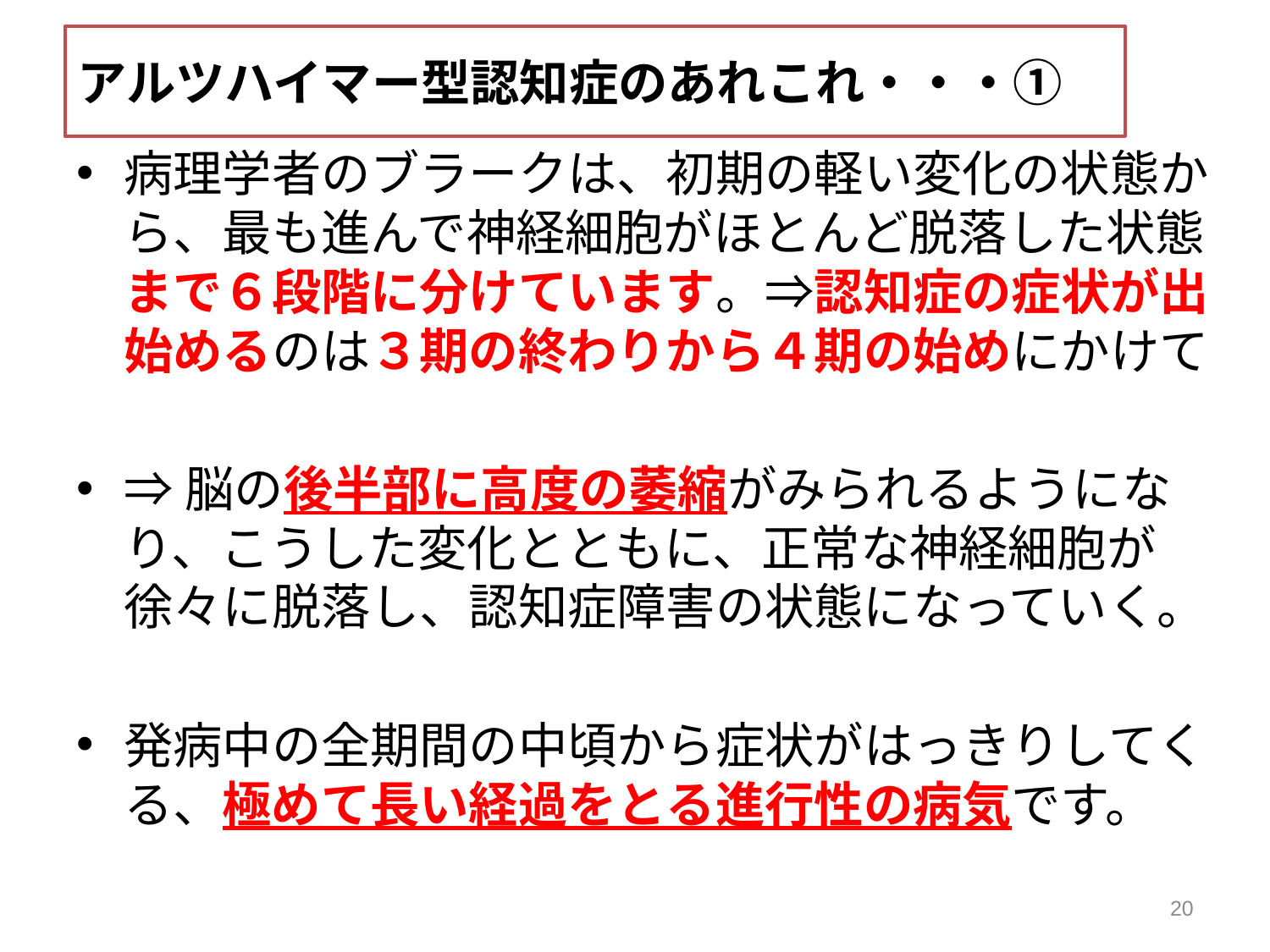

アルツハイマー型認知症のあれこれ・・・①
病理学者のブラークは、初期の軽い変化の状態から、最も進んで神経細胞がほとんど脱落した状態まで６段階に分けています。⇒認知症の症状が出始めるのは３期の終わりから４期の始めにかけて

⇒脳の後半部に高度の萎縮がみられるようになり、こうした変化とともに、正常な神経細胞が徐々に脱落し、認知症障害の状態になっていく。

発病中の全期間の中頃から症状がはっきりしてくる、極めて長い経過をとる進行性の病気です。

20